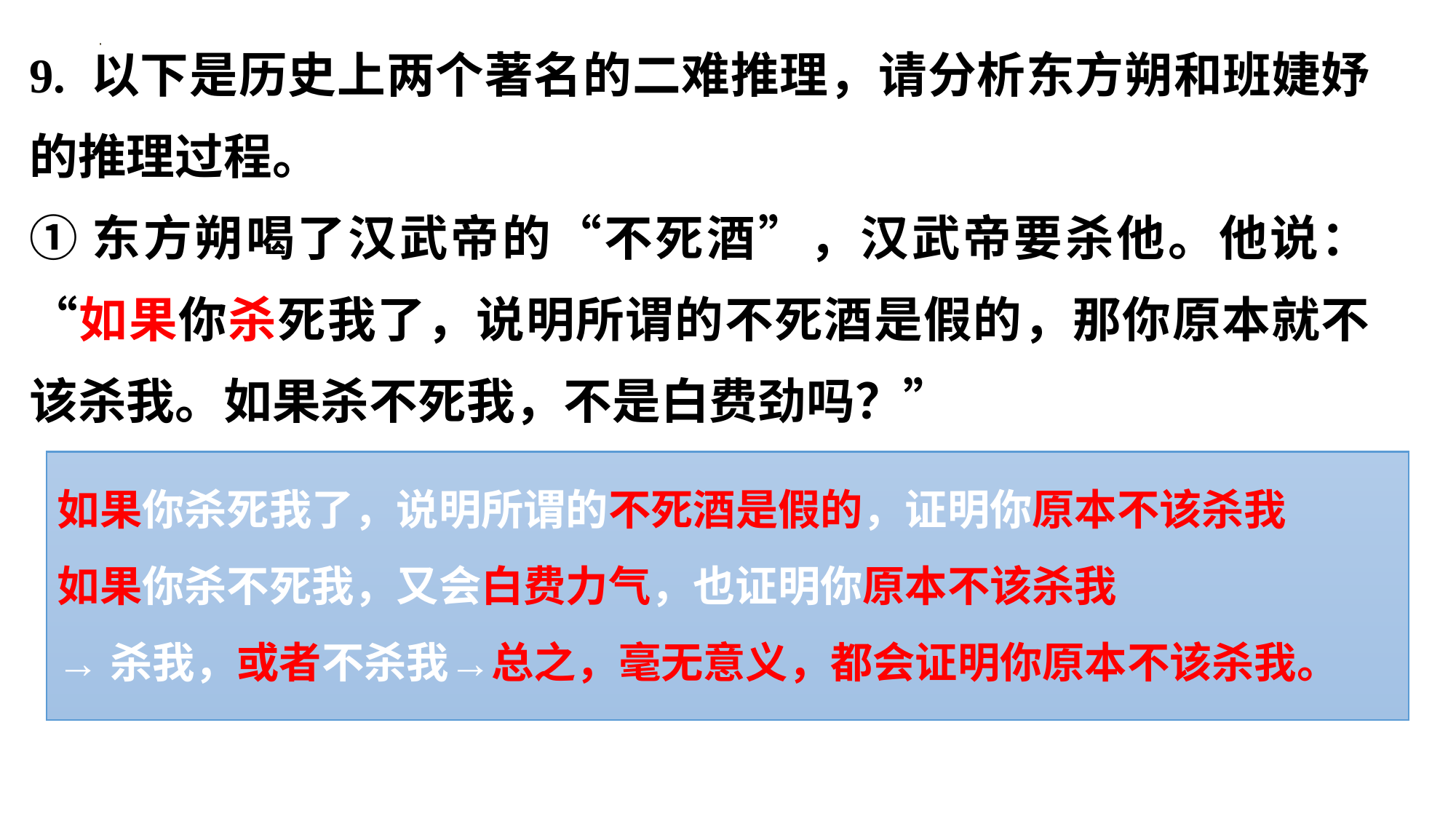

9. 以下是历史上两个著名的二难推理，请分析东方朔和班婕妤的推理过程。
①东方朔喝了汉武帝的“不死酒”，汉武帝要杀他。他说：“如果你杀死我了，说明所谓的不死酒是假的，那你原本就不该杀我。如果杀不死我，不是白费劲吗？”
如果你杀死我了，说明所谓的不死酒是假的，证明你原本不该杀我
如果你杀不死我，又会白费力气，也证明你原本不该杀我
→杀我，或者不杀我→总之，毫无意义，都会证明你原本不该杀我。